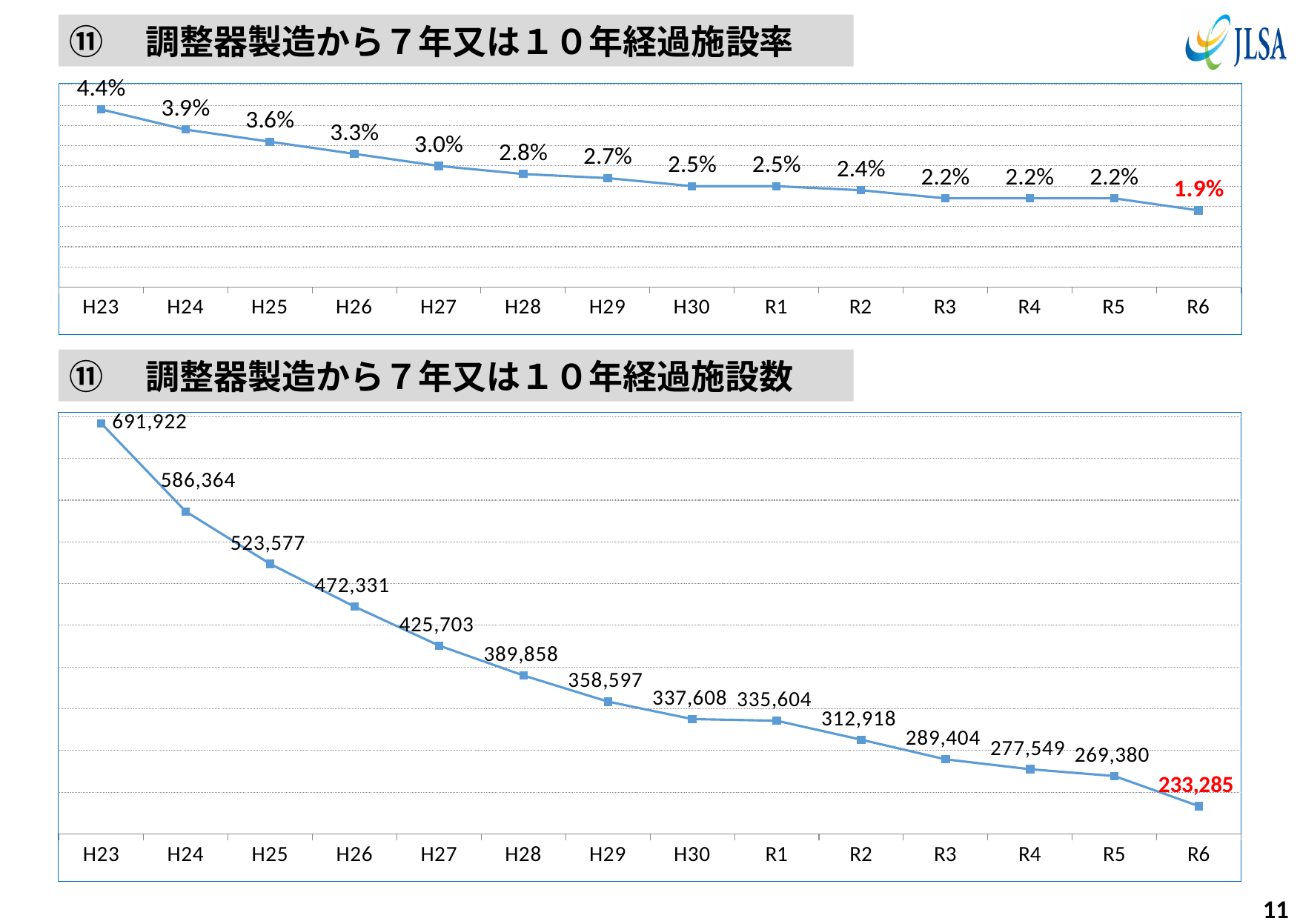

⑪　調整器製造から７年又は１０年経過施設率

### Chart

| Category | 調整器　製造から７年又は10年経過 |
|---|---|
| H23 | 0.044 |
| H24 | 0.039 |
| H25 | 0.036 |
| H26 | 0.033 |
| H27 | 0.03 |
| H28 | 0.028 |
| H29 | 0.027 |
| H30 | 0.025 |
| R1 | 0.025 |
| R2 | 0.024 |
| R3 | 0.022 |
| R4 | 0.022 |
| R5 | 0.022 |
| R6 | 0.019 |
⑪　調整器製造から７年又は１０年経過施設数

### Chart

| Category | 調整器　製造から７年又は10年経過 |
|---|---|
| H23 | 691922.0 |
| H24 | 586364.0 |
| H25 | 523577.0 |
| H26 | 472331.0 |
| H27 | 425703.0 |
| H28 | 389858.0 |
| H29 | 358597.0 |
| H30 | 337608.0 |
| R1 | 335604.0 |
| R2 | 312918.0 |
| R3 | 289404.0 |
| R4 | 277549.0 |
| R5 | 269380.0 |
| R6 | 233285.0 |
11